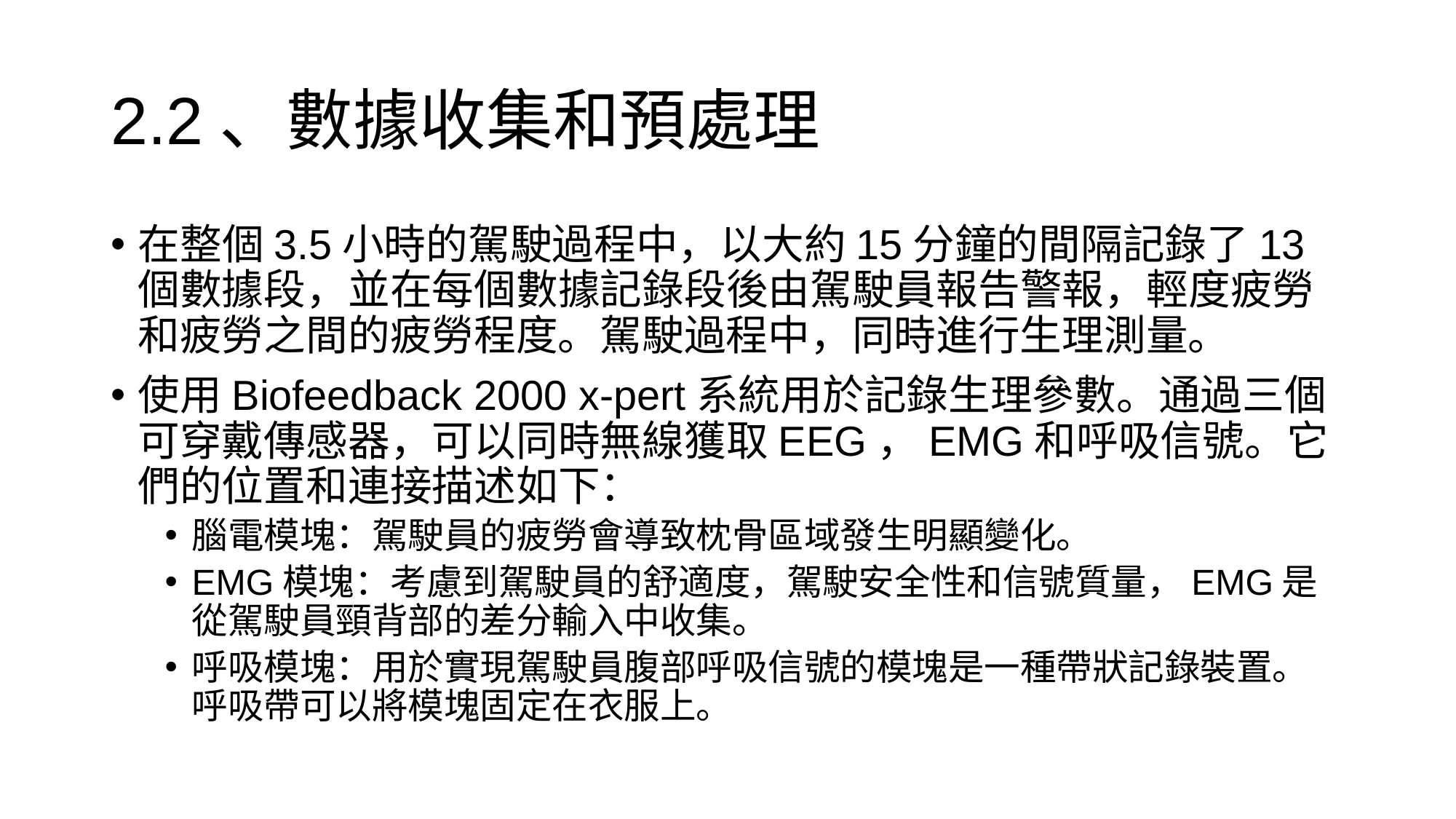

# 2.2、數據收集和預處理
在整個3.5小時的駕駛過程中，以大約15分鐘的間隔記錄了13個數據段，並在每個數據記錄段後由駕駛員報告警報，輕度疲勞和疲勞之間的疲勞程度。駕駛過程中，同時進行生理測量。
使用Biofeedback 2000 x-pert系統用於記錄生理參數。通過三個可穿戴傳感器，可以同時無線獲取EEG，EMG和呼吸信號。它們的位置和連接描述如下：
腦電模塊：駕駛員的疲勞會導致枕骨區域發生明顯變化。
EMG模塊：考慮到駕駛員的舒適度，駕駛安全性和信號質量，EMG是從駕駛員頸背部的差分輸入中收集。
呼吸模塊：用於實現駕駛員腹部呼吸信號的模塊是一種帶狀記錄裝置。呼吸帶可以將模塊固定在衣服上。